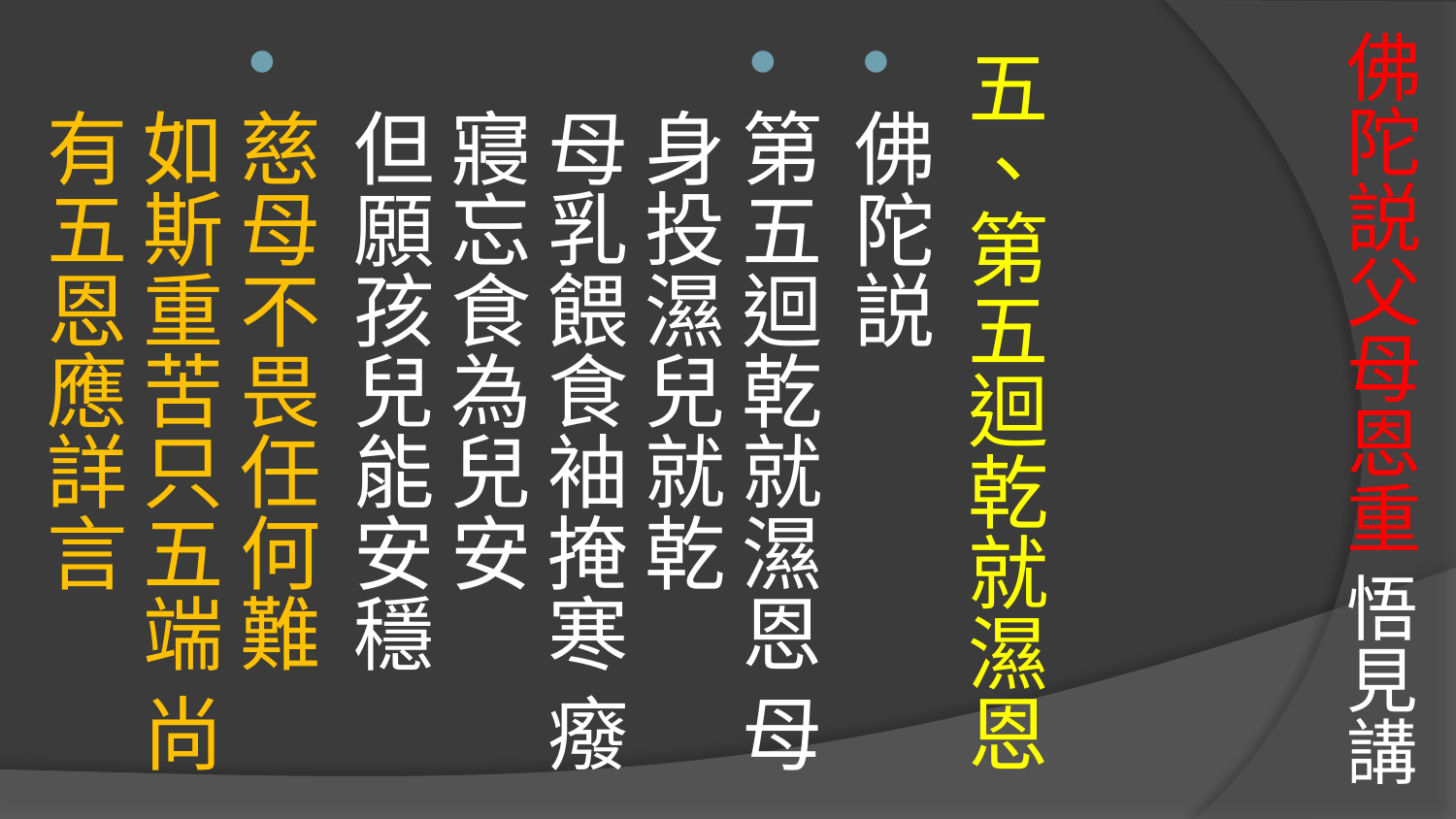

# 佛陀説父母恩重 悟見講
五、第五迴乾就濕恩
佛陀説
第五迴乾就濕恩 母身投濕兒就乾
母乳餵食袖掩寒 癈寢忘食為兒安
但願孩兒能安穩
慈母不畏任何難
如斯重苦只五端 尚有五恩應詳言